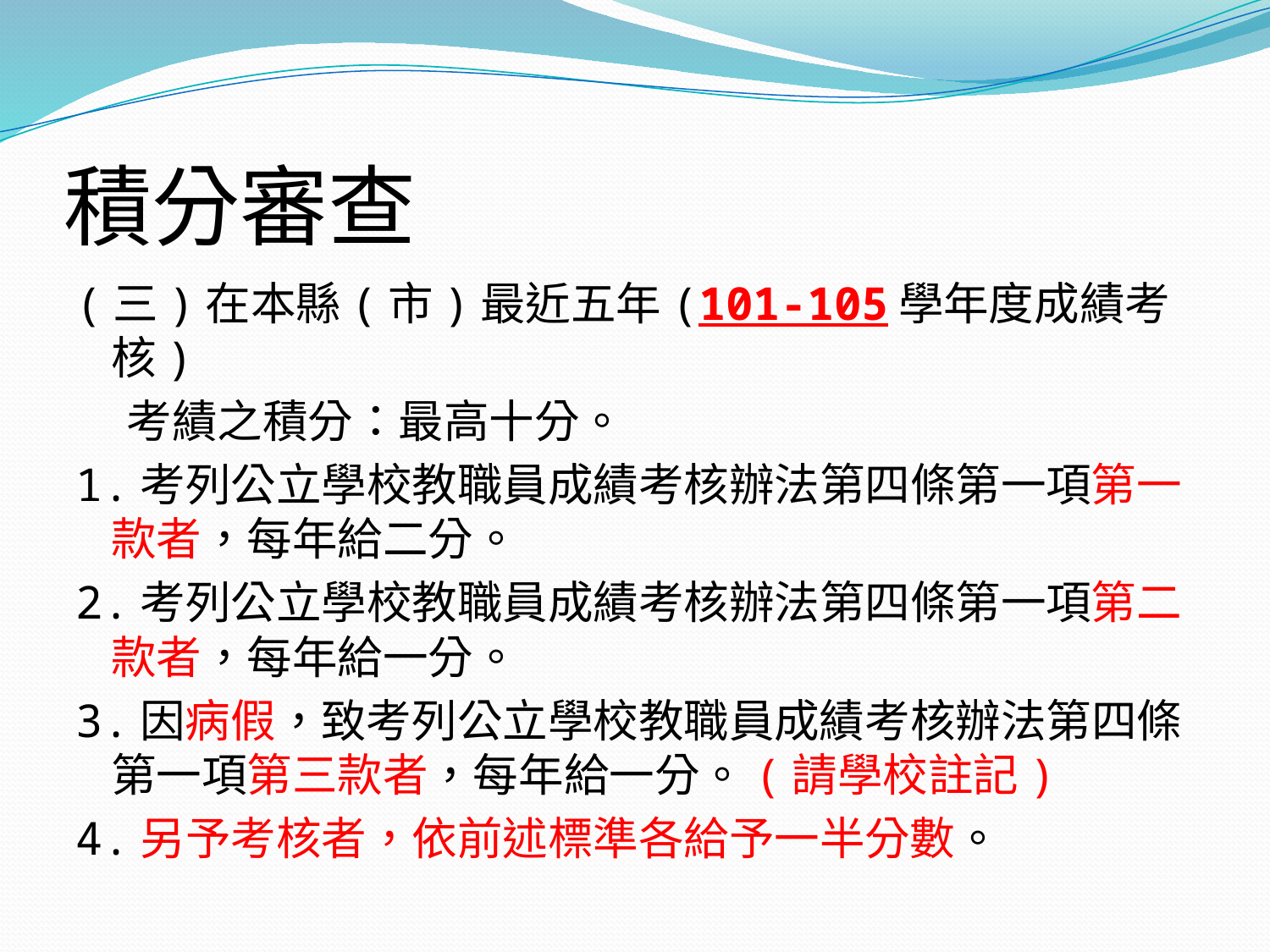

# 積分審查
(三)在本縣(市)最近五年(101-105學年度成績考核)
    考績之積分：最高十分。
1.考列公立學校教職員成績考核辦法第四條第一項第一款者，每年給二分。
2.考列公立學校教職員成績考核辦法第四條第一項第二款者，每年給一分。
3.因病假，致考列公立學校教職員成績考核辦法第四條第一項第三款者，每年給一分。(請學校註記)
4.另予考核者，依前述標準各給予一半分數。